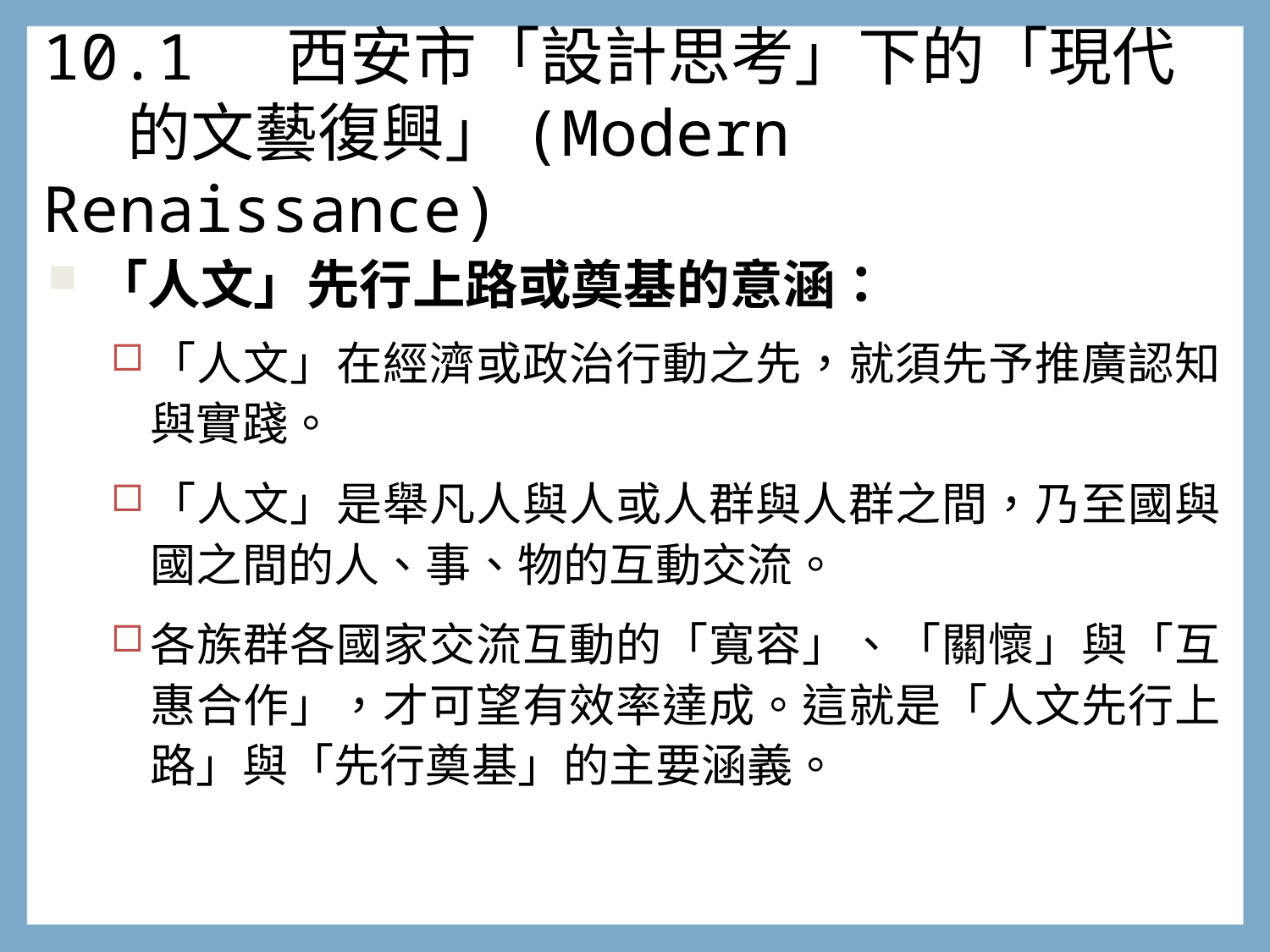

# 10.1  西安市「設計思考」下的「現代 的文藝復興」(Modern Renaissance)
「人文」先行上路或奠基的意涵：
「人文」在經濟或政治行動之先，就須先予推廣認知與實踐。
「人文」是舉凡人與人或人群與人群之間，乃至國與國之間的人、事、物的互動交流。
各族群各國家交流互動的「寬容」、「關懷」與「互惠合作」，才可望有效率達成。這就是「人文先行上路」與「先行奠基」的主要涵義。